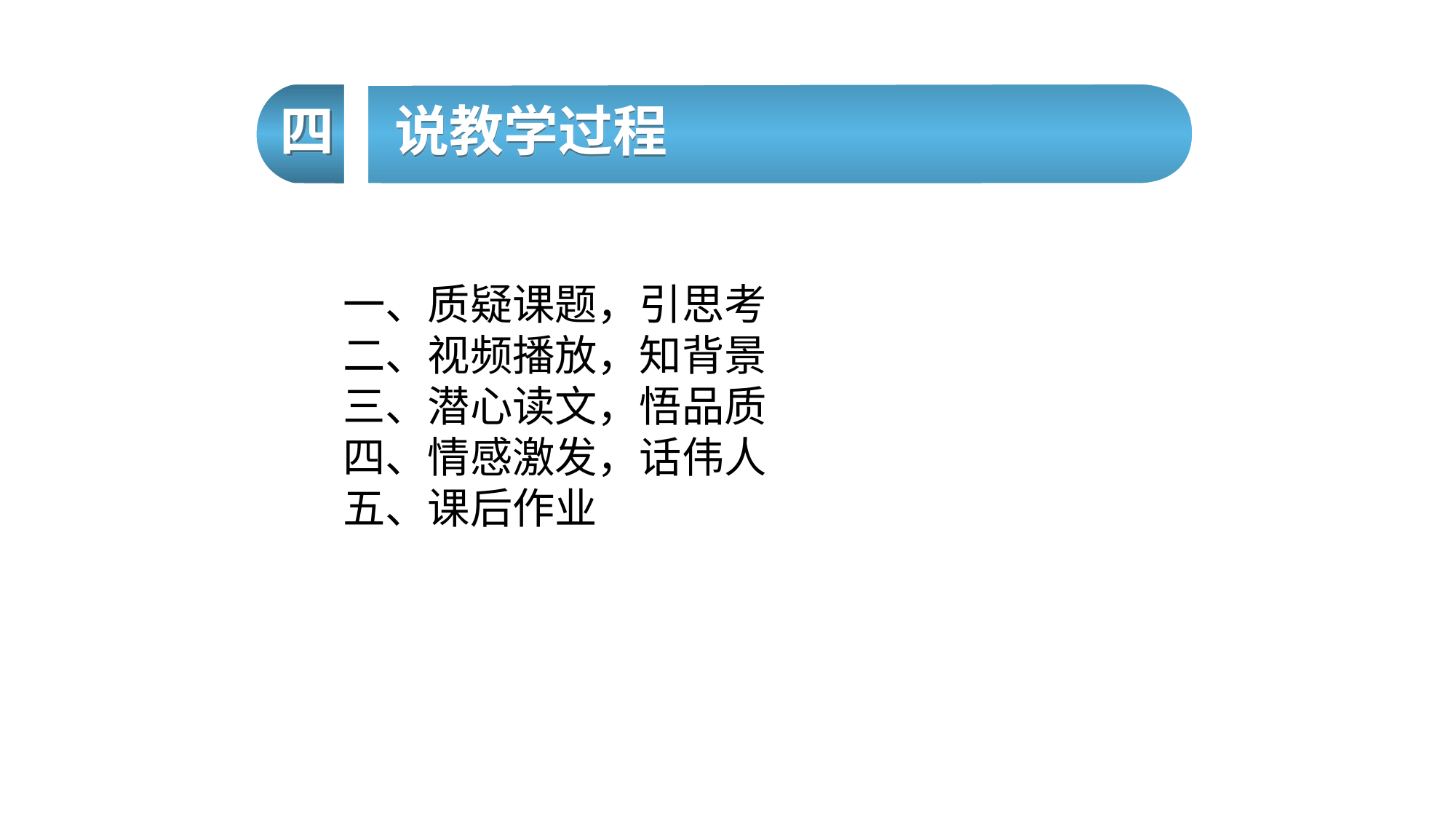

四
说教学过程
一、质疑课题，引思考
二、视频播放，知背景
三、潜心读文，悟品质
四、情感激发，话伟人
五、课后作业